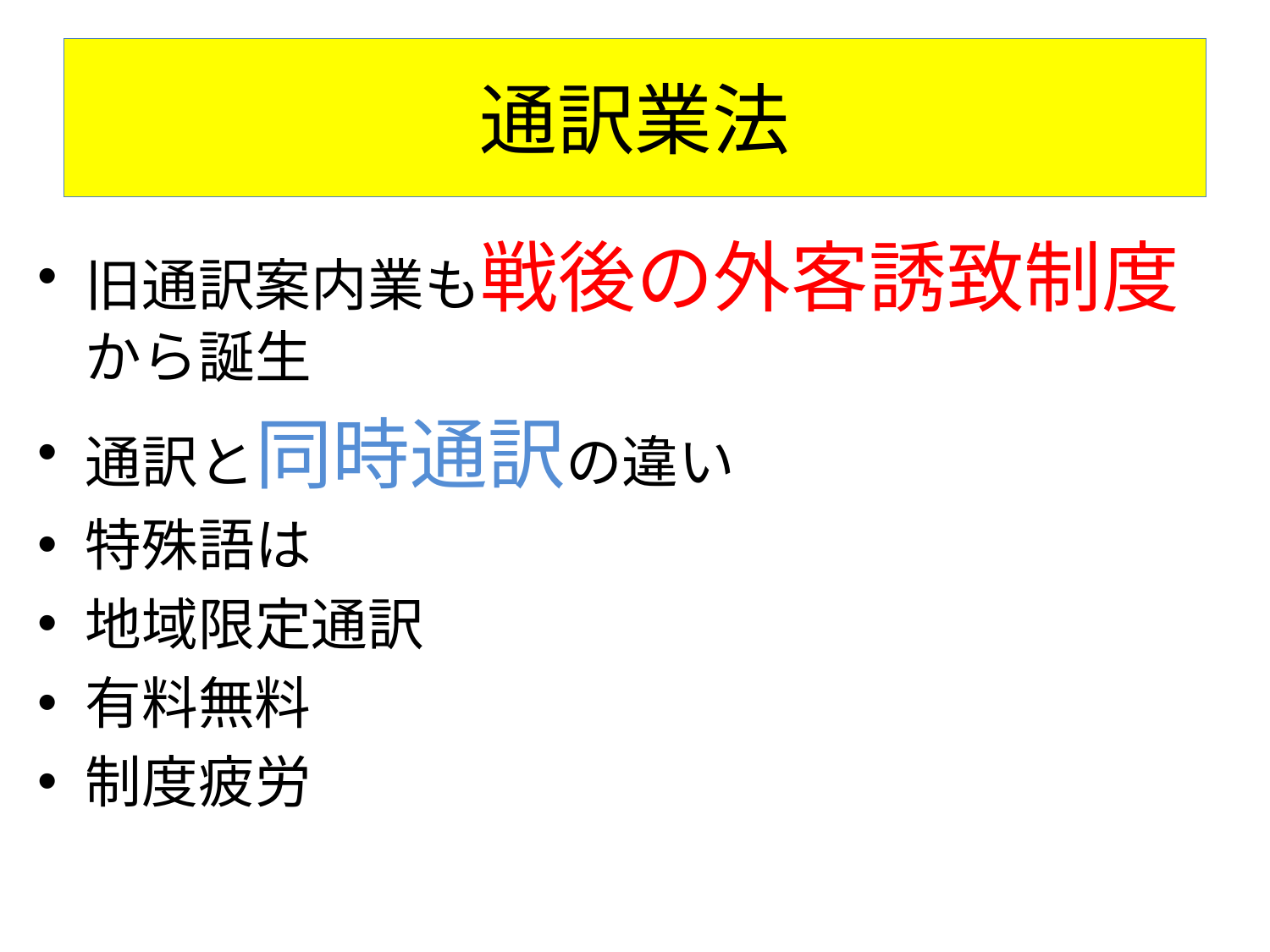

# 通訳業法
旧通訳案内業も戦後の外客誘致制度から誕生
通訳と同時通訳の違い
特殊語は
地域限定通訳
有料無料
制度疲労